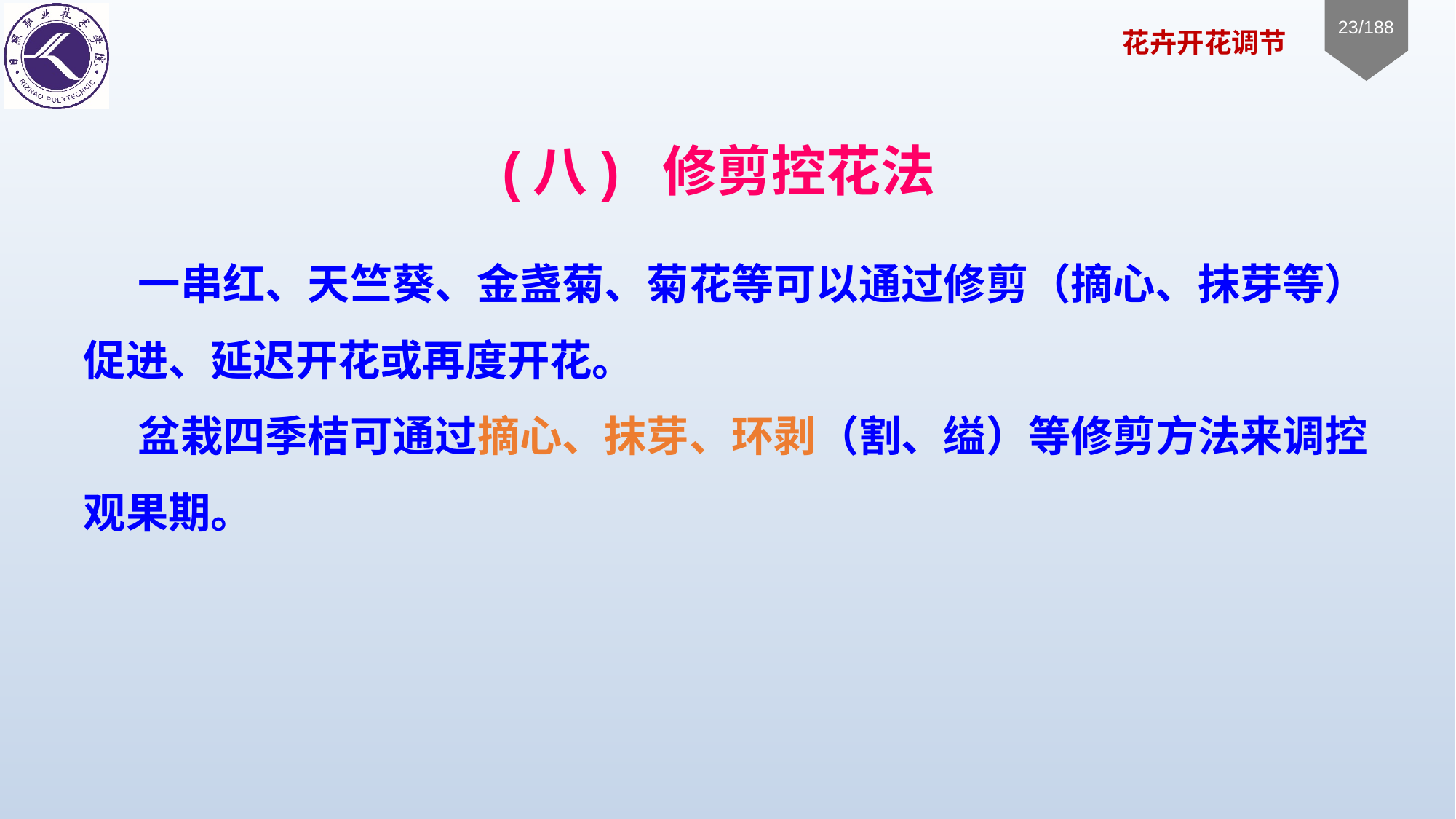

# (八)  修剪控花法
一串红、天竺葵、金盏菊、菊花等可以通过修剪（摘心、抹芽等）促进、延迟开花或再度开花。
盆栽四季桔可通过摘心、抹芽、环剥（割、缢）等修剪方法来调控观果期。